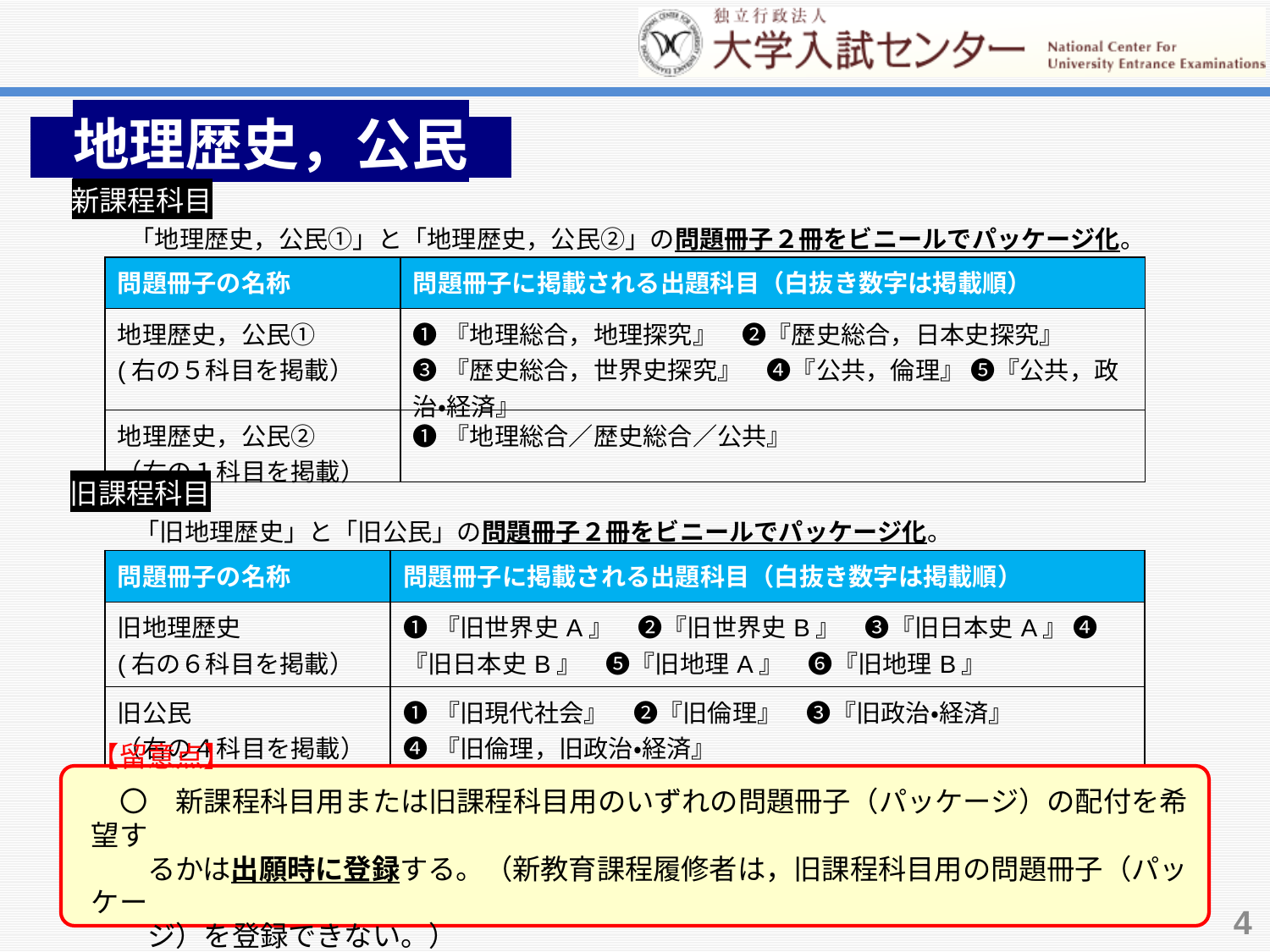

地理歴史，公民。
   新課程科目
　　　「地理歴史，公民①」と「地理歴史，公民②」の問題冊子２冊をビニールでパッケージ化。

| 問題冊子の名称 | 問題冊子に掲載される出題科目（白抜き数字は掲載順） |
| --- | --- |
| 地理歴史，公民① (右の５科目を掲載） | ❶『地理総合，地理探究』　❷『歴史総合，日本史探究』 ❸『歴史総合，世界史探究』　❹『公共，倫理』 ❺『公共，政治・経済』 |
| 地理歴史，公民② （右の１科目を掲載） | ❶『地理総合／歴史総合／公共』 |
  旧課程科目
　　　「旧地理歴史」と「旧公民」の問題冊子２冊をビニールでパッケージ化。
| 問題冊子の名称 | 問題冊子に掲載される出題科目（白抜き数字は掲載順） |
| --- | --- |
| 旧地理歴史 (右の６科目を掲載） | ❶『旧世界史A』　❷『旧世界史B』　❸『旧日本史A』 ❹『旧日本史B』　❺『旧地理A』　❻『旧地理B』 |
| 旧公民 （右の４科目を掲載） | ❶『旧現代社会』　❷『旧倫理』　❸『旧政治・経済』 ❹『旧倫理，旧政治・経済』 |
【留意点】
　〇　新課程科目用または旧課程科目用のいずれの問題冊子（パッケージ）の配付を希望す
　　るかは出願時に登録する。（新教育課程履修者は，旧課程科目用の問題冊子（パッケー
　　ジ）を登録できない。）
4